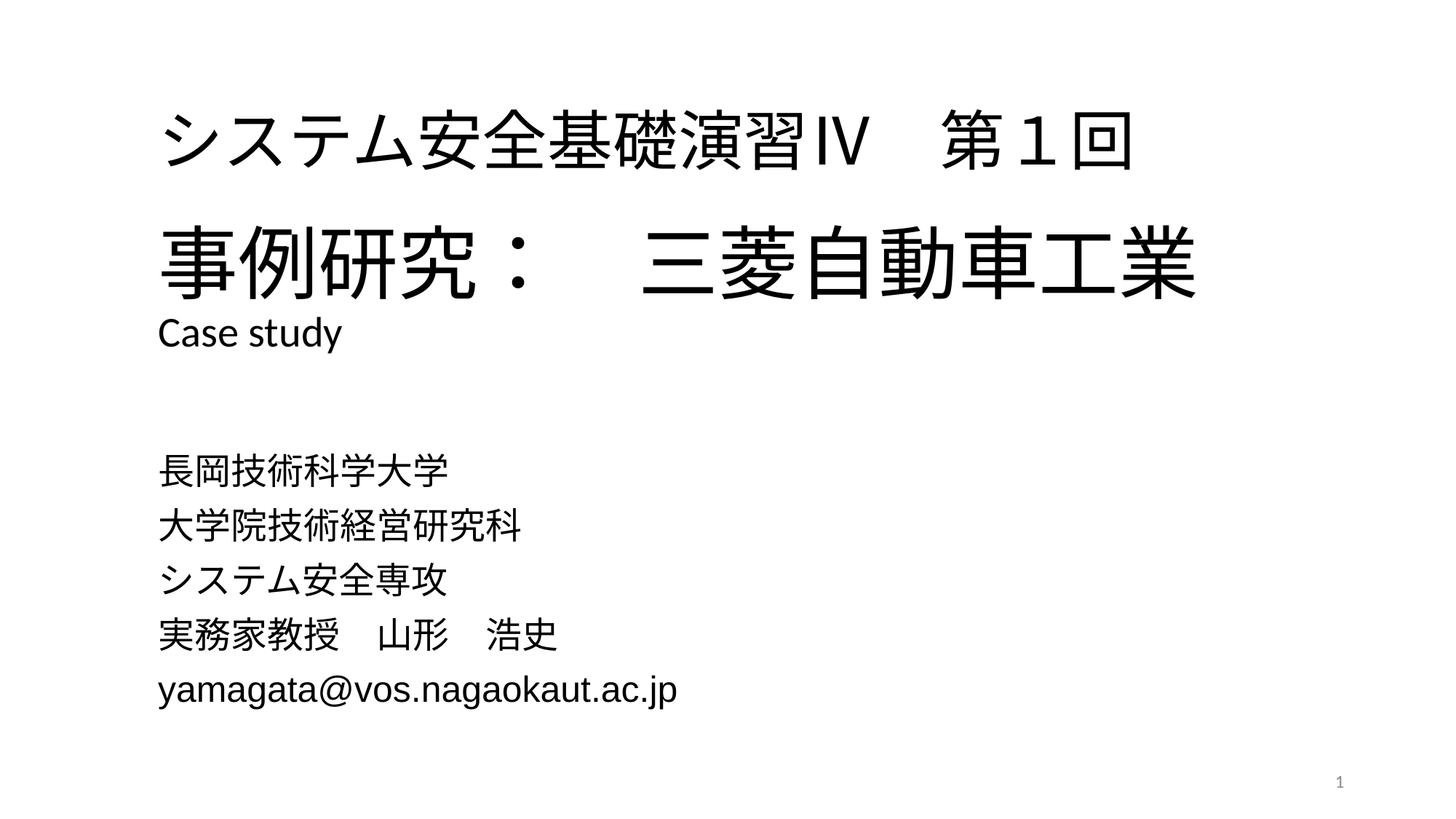

# システム安全基礎演習Ⅳ　第１回 　 事例研究：　三菱自動車工業 Case study
長岡技術科学大学
大学院技術経営研究科
システム安全専攻
実務家教授　山形　浩史
yamagata@vos.nagaokaut.ac.jp
1